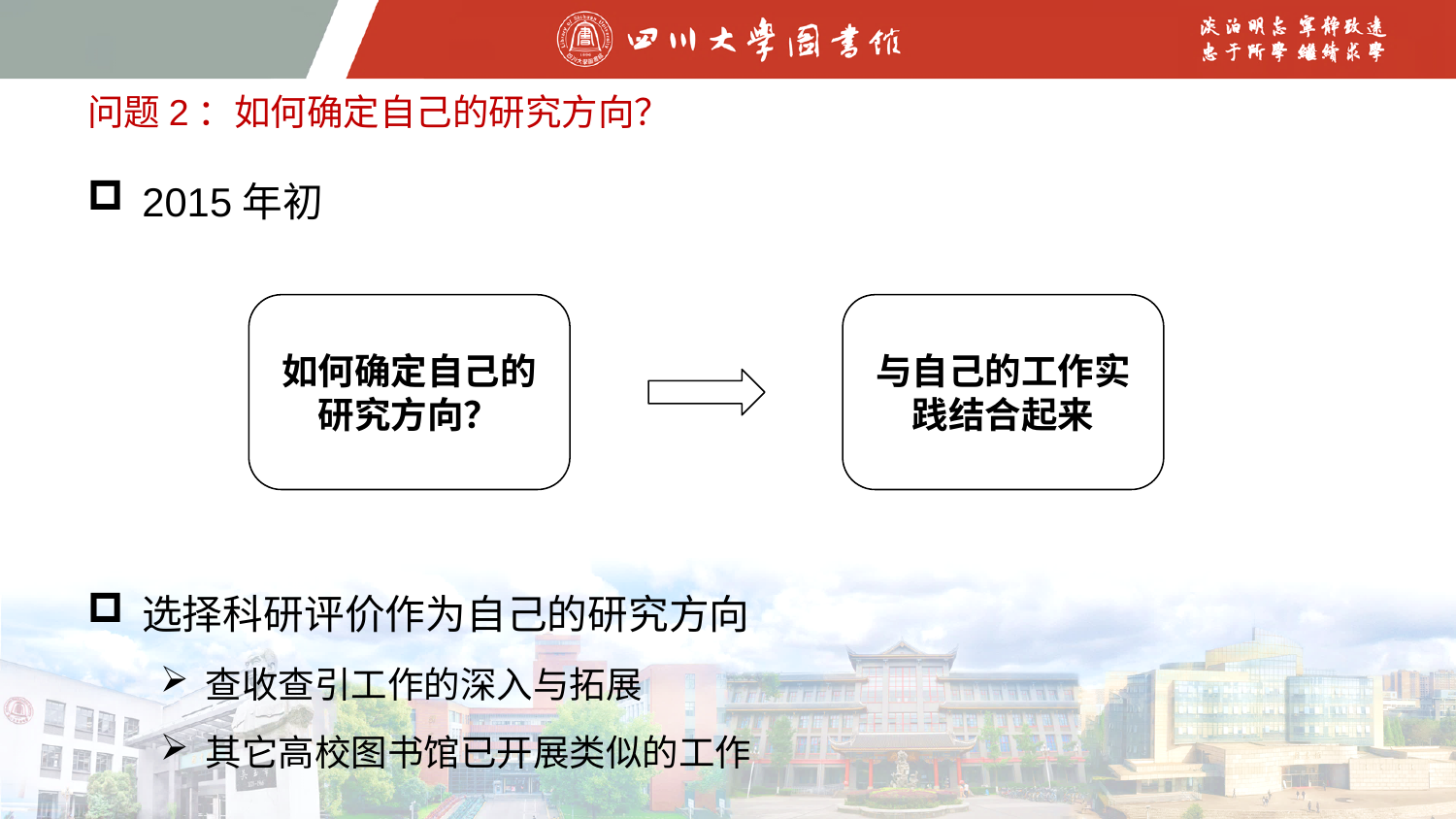

# 问题2：如何确定自己的研究方向？
2015年初

选择科研评价作为自己的研究方向
查收查引工作的深入与拓展
其它高校图书馆已开展类似的工作
如何确定自己的研究方向？
与自己的工作实践结合起来